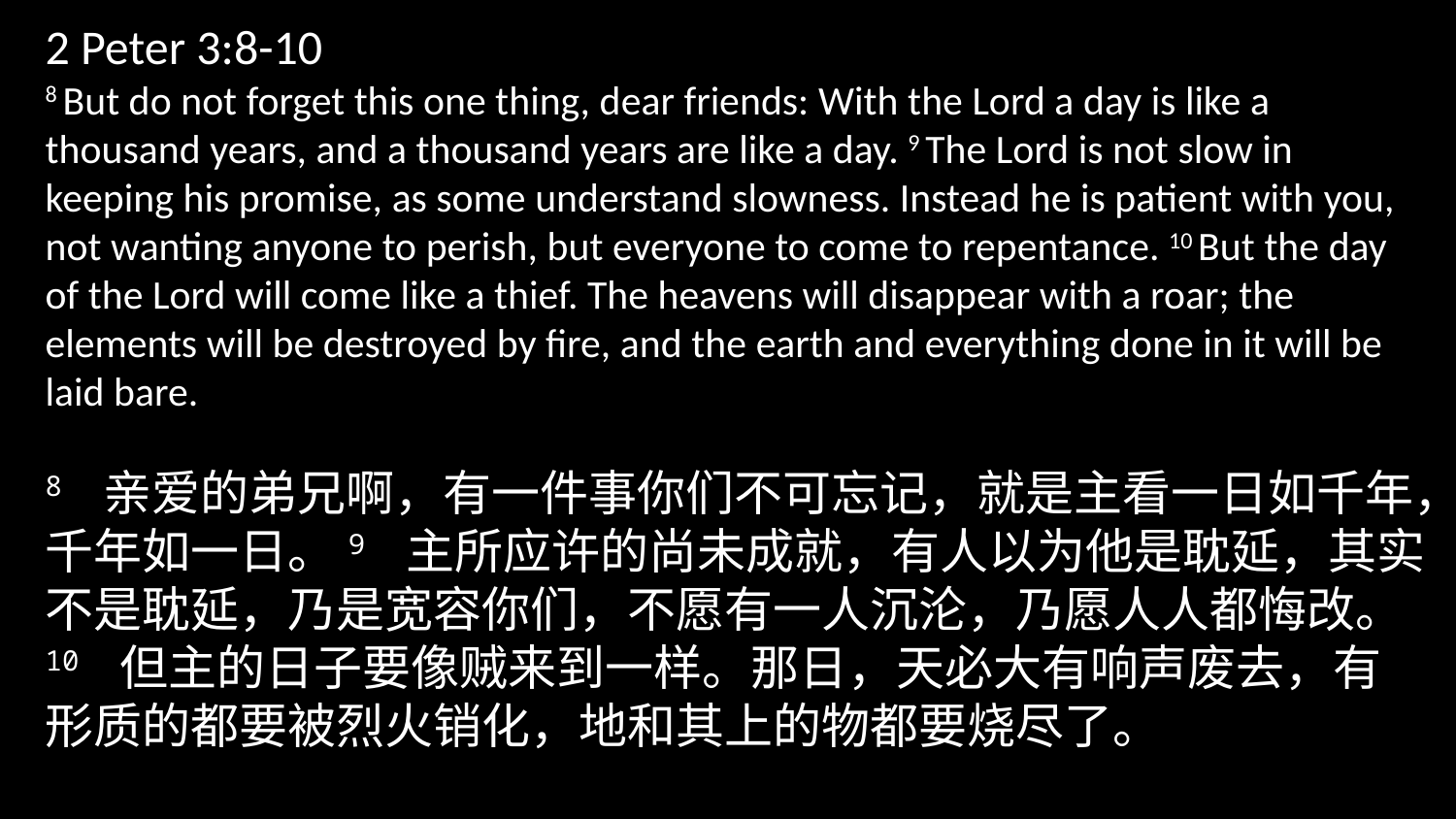

2 Peter 3:8-10
8 But do not forget this one thing, dear friends: With the Lord a day is like a thousand years, and a thousand years are like a day. 9 The Lord is not slow in keeping his promise, as some understand slowness. Instead he is patient with you, not wanting anyone to perish, but everyone to come to repentance. 10 But the day of the Lord will come like a thief. The heavens will disappear with a roar; the elements will be destroyed by fire, and the earth and everything done in it will be laid bare.

8 亲爱的弟兄啊，有一件事你们不可忘记，就是主看一日如千年，千年如一日。9 主所应许的尚未成就，有人以为他是耽延，其实不是耽延，乃是宽容你们，不愿有一人沉沦，乃愿人人都悔改。10 但主的日子要像贼来到一样。那日，天必大有响声废去，有形质的都要被烈火销化，地和其上的物都要烧尽了。